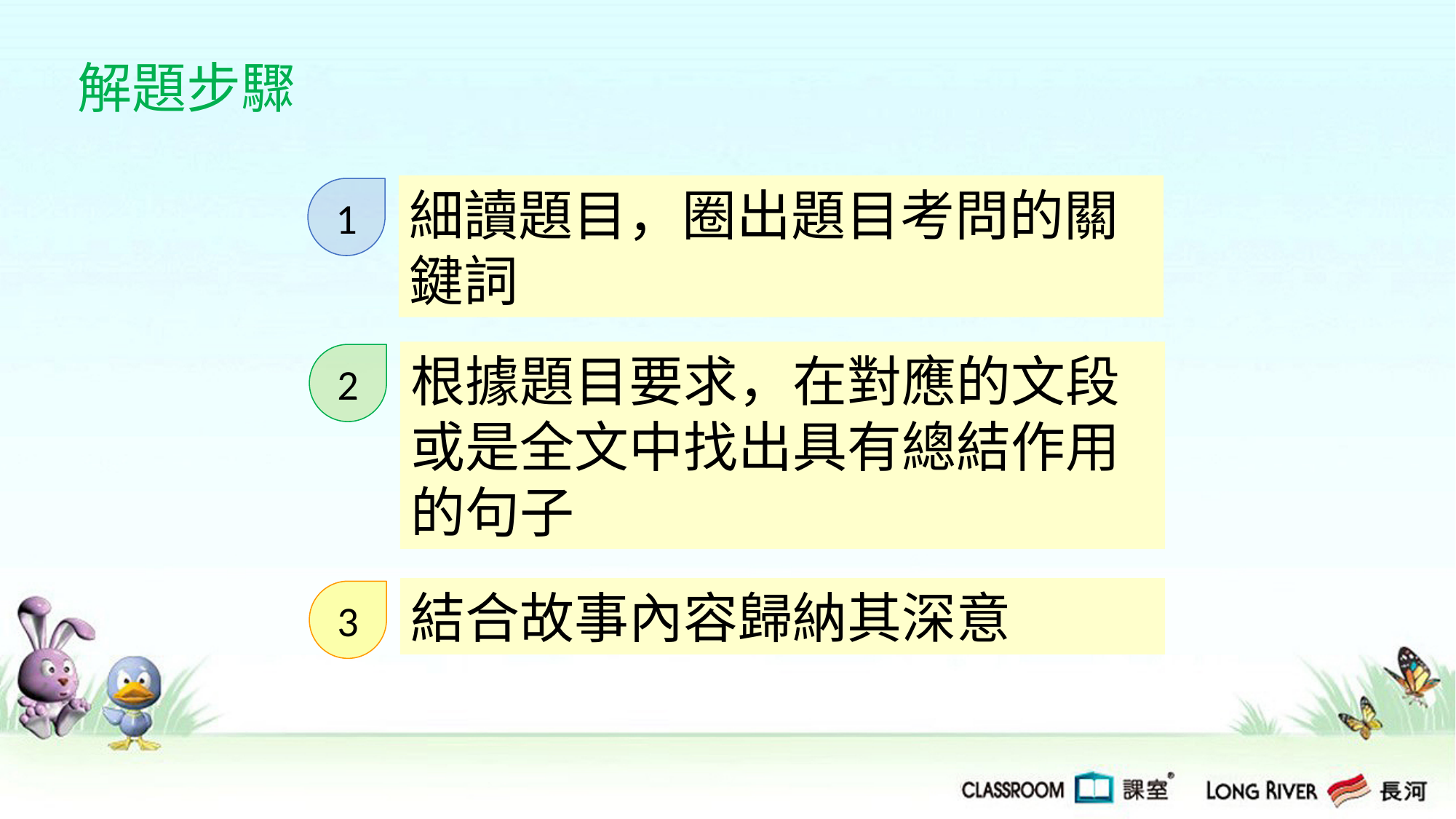

解題步驟
細讀題目，圈出題目考問的關鍵詞
1
根據題目要求，在對應的文段或是全文中找出具有總結作用的句子
2
結合故事內容歸納其深意
3